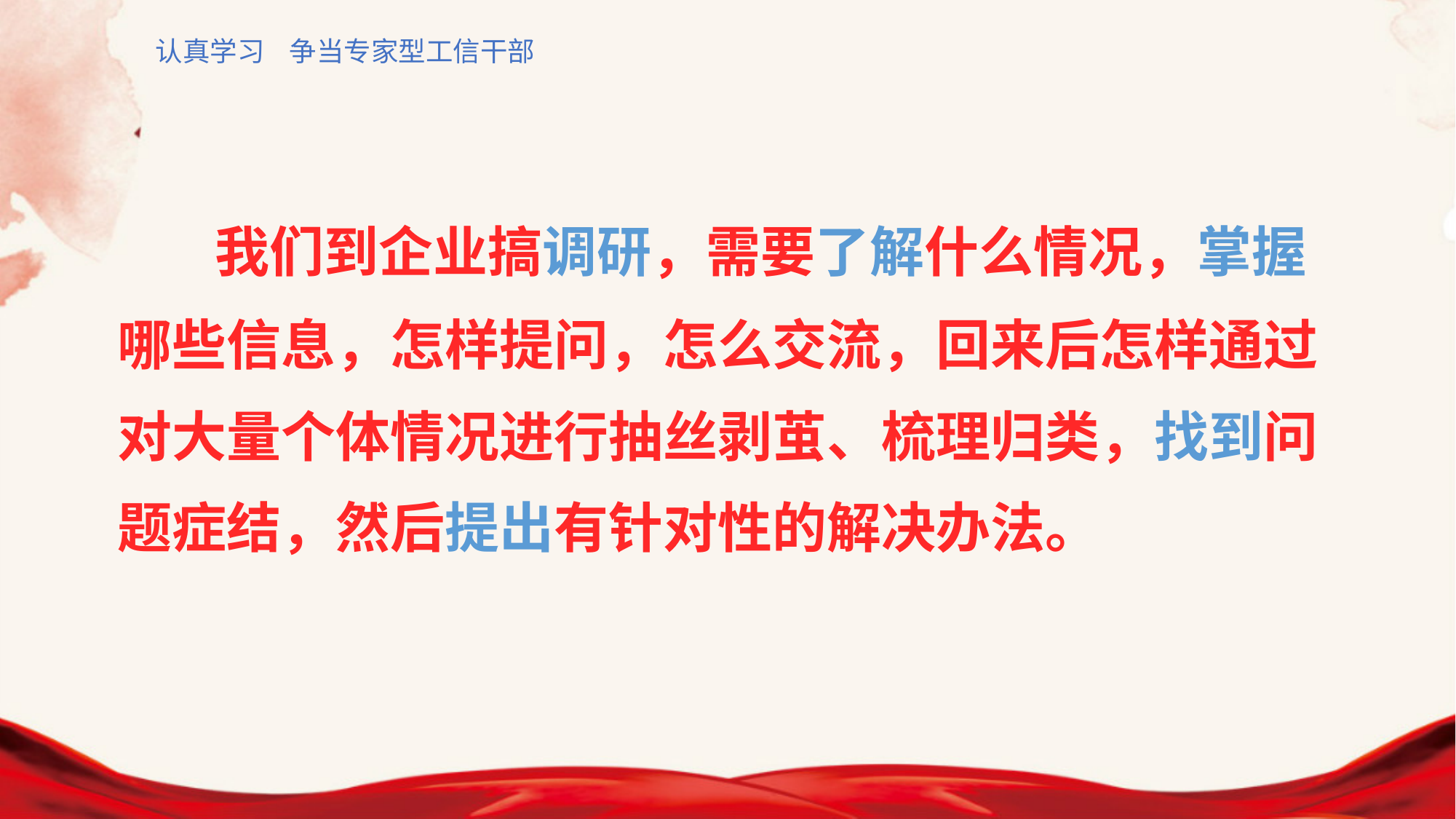

认真学习    争当专家型工信干部
      我们到企业搞调研，需要了解什么情况，掌握哪些信息，怎样提问，怎么交流，回来后怎样通过对大量个体情况进行抽丝剥茧、梳理归类，找到问题症结，然后提出有针对性的解决办法。